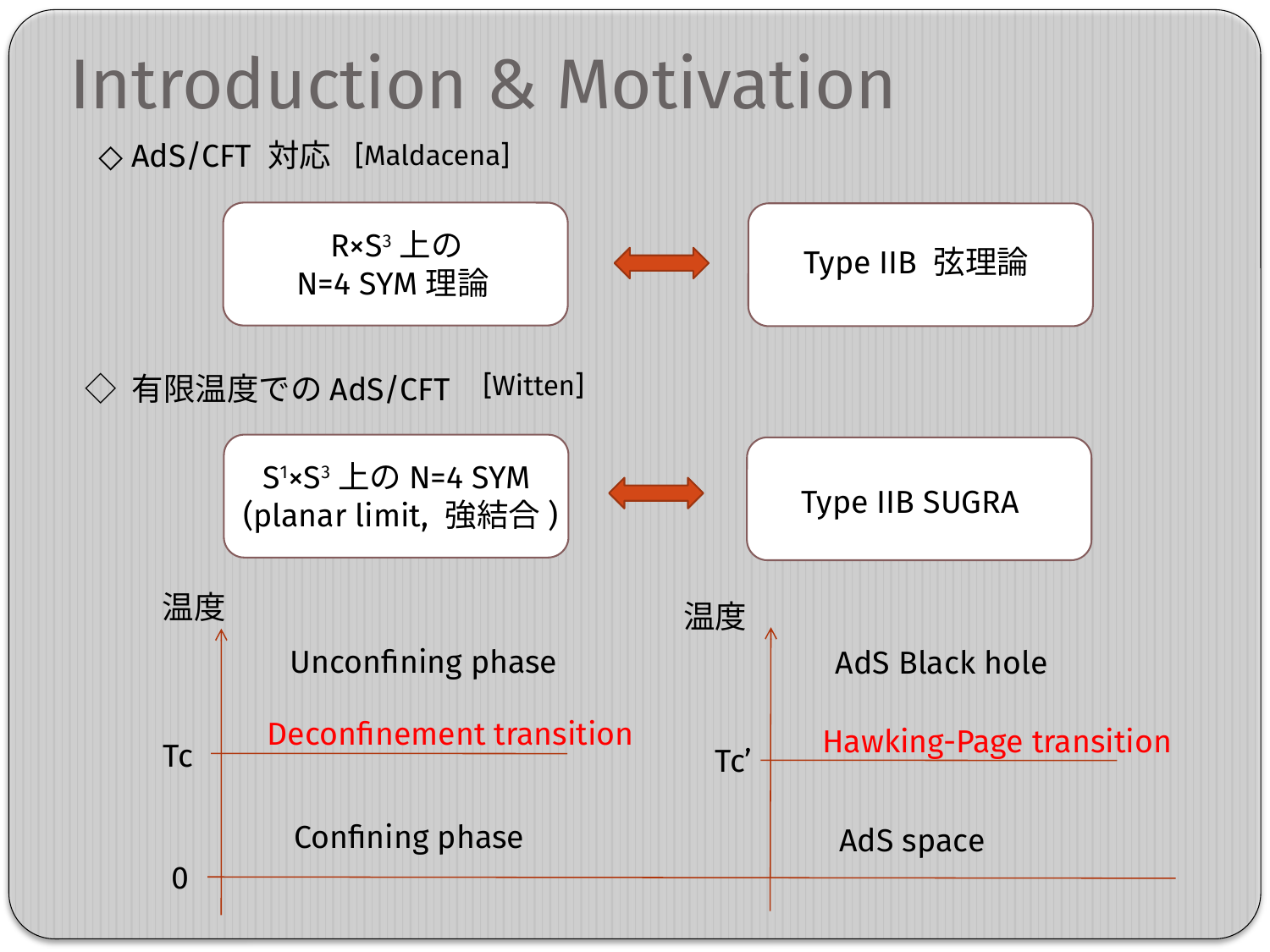

# Introduction & Motivation
◇ AdS/CFT 対応
[Maldacena]

R×S3上の
N=4 SYM理論
Type IIB 弦理論

[Witten]
◇ 有限温度でのAdS/CFT

S1×S3上のN=4 SYM
(planar limit, 強結合)
Type IIB SUGRA

温度
温度
Unconfining phase
AdS Black hole
Deconfinement transition
Hawking-Page transition
Tc
Tc’
Confining phase
AdS space
0